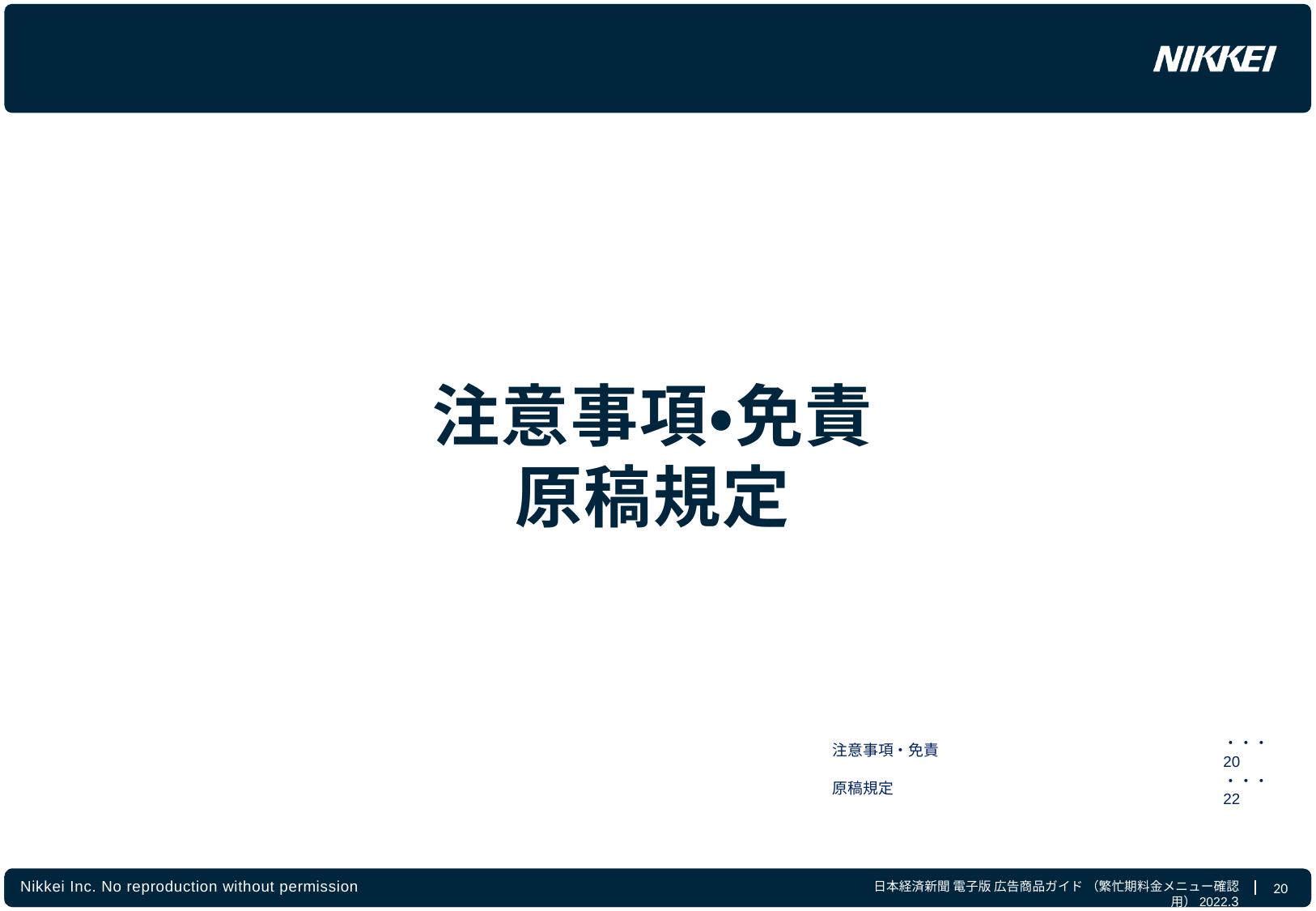

注意事項・免責
原稿規定
| 注意事項・免責 | ・・・20 |
| --- | --- |
| 原稿規定 | ・・・22 |